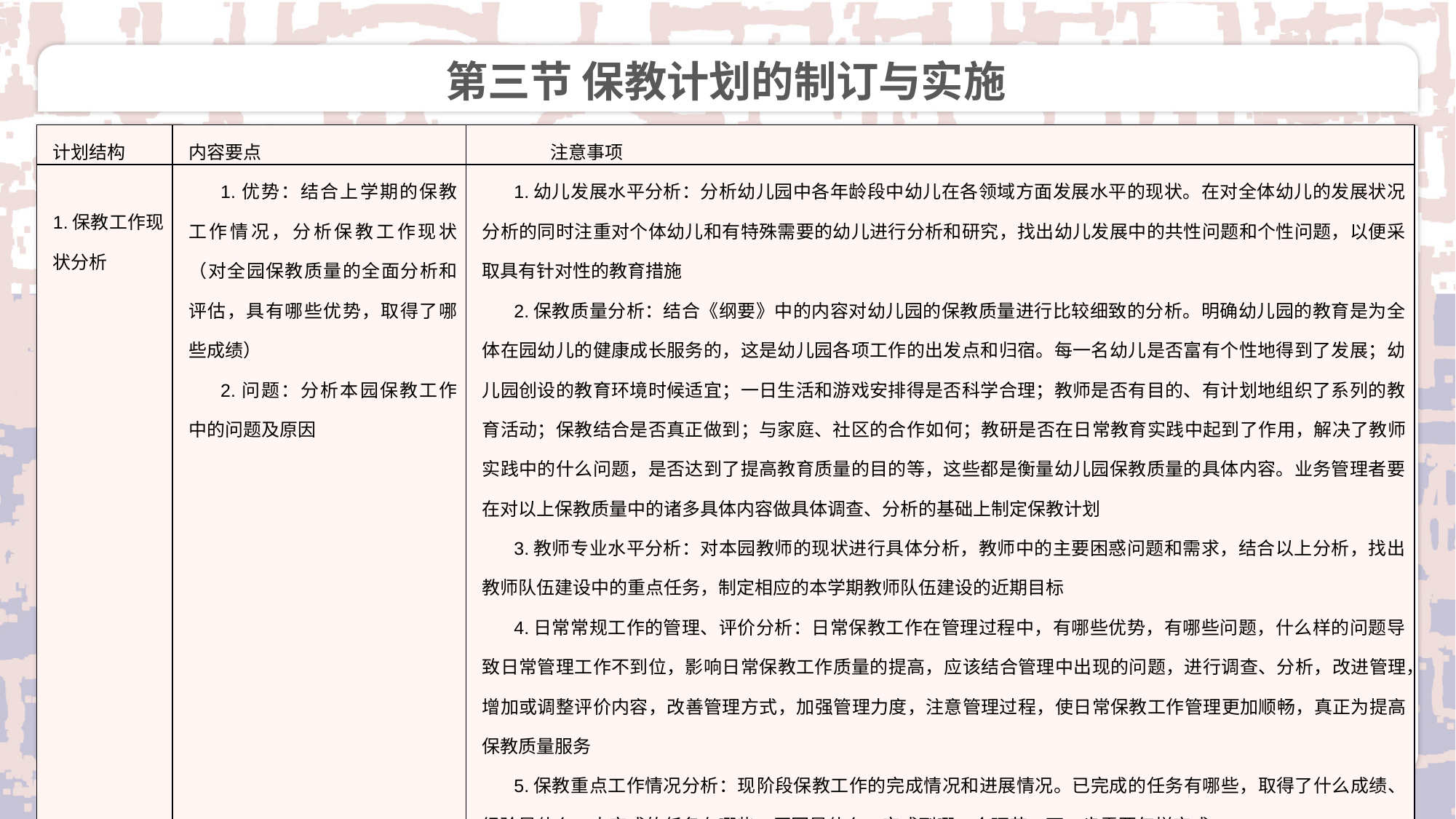

# 第三节 保教计划的制订与实施
| 计划结构 | 内容要点 | 注意事项 |
| --- | --- | --- |
| 1.保教工作现状分析 | 1.优势：结合上学期的保教工作情况，分析保教工作现状（对全园保教质量的全面分析和评估，具有哪些优势，取得了哪些成绩） 2.问题：分析本园保教工作中的问题及原因 | 1.幼儿发展水平分析：分析幼儿园中各年龄段中幼儿在各领域方面发展水平的现状。在对全体幼儿的发展状况分析的同时注重对个体幼儿和有特殊需要的幼儿进行分析和研究，找出幼儿发展中的共性问题和个性问题，以便采取具有针对性的教育措施 2.保教质量分析：结合《纲要》中的内容对幼儿园的保教质量进行比较细致的分析。明确幼儿园的教育是为全体在园幼儿的健康成长服务的，这是幼儿园各项工作的出发点和归宿。每一名幼儿是否富有个性地得到了发展；幼儿园创设的教育环境时候适宜；一日生活和游戏安排得是否科学合理；教师是否有目的、有计划地组织了系列的教育活动；保教结合是否真正做到；与家庭、社区的合作如何；教研是否在日常教育实践中起到了作用，解决了教师实践中的什么问题，是否达到了提高教育质量的目的等，这些都是衡量幼儿园保教质量的具体内容。业务管理者要在对以上保教质量中的诸多具体内容做具体调查、分析的基础上制定保教计划 3.教师专业水平分析：对本园教师的现状进行具体分析，教师中的主要困惑问题和需求，结合以上分析，找出教师队伍建设中的重点任务，制定相应的本学期教师队伍建设的近期目标 4.日常常规工作的管理、评价分析：日常保教工作在管理过程中，有哪些优势，有哪些问题，什么样的问题导致日常管理工作不到位，影响日常保教工作质量的提高，应该结合管理中出现的问题，进行调查、分析，改进管理，增加或调整评价内容，改善管理方式，加强管理力度，注意管理过程，使日常保教工作管理更加顺畅，真正为提高保教质量服务 5.保教重点工作情况分析：现阶段保教工作的完成情况和进展情况。已完成的任务有哪些，取得了什么成绩、经验是什么；未完成的任务有哪些，原因是什么。完成到哪一个环节，下一步需要怎样完成 保教工作中存在的问题分析：业务管理者在以上诸多保教工作现状分析的基础上，客观地分析和找出日常保教工作中存在的问题，问题可能很多，要对问题做具体的、详细的分析，找出各项工作的主要问题和亟待解决的问题，作为本学期的重点任务 |